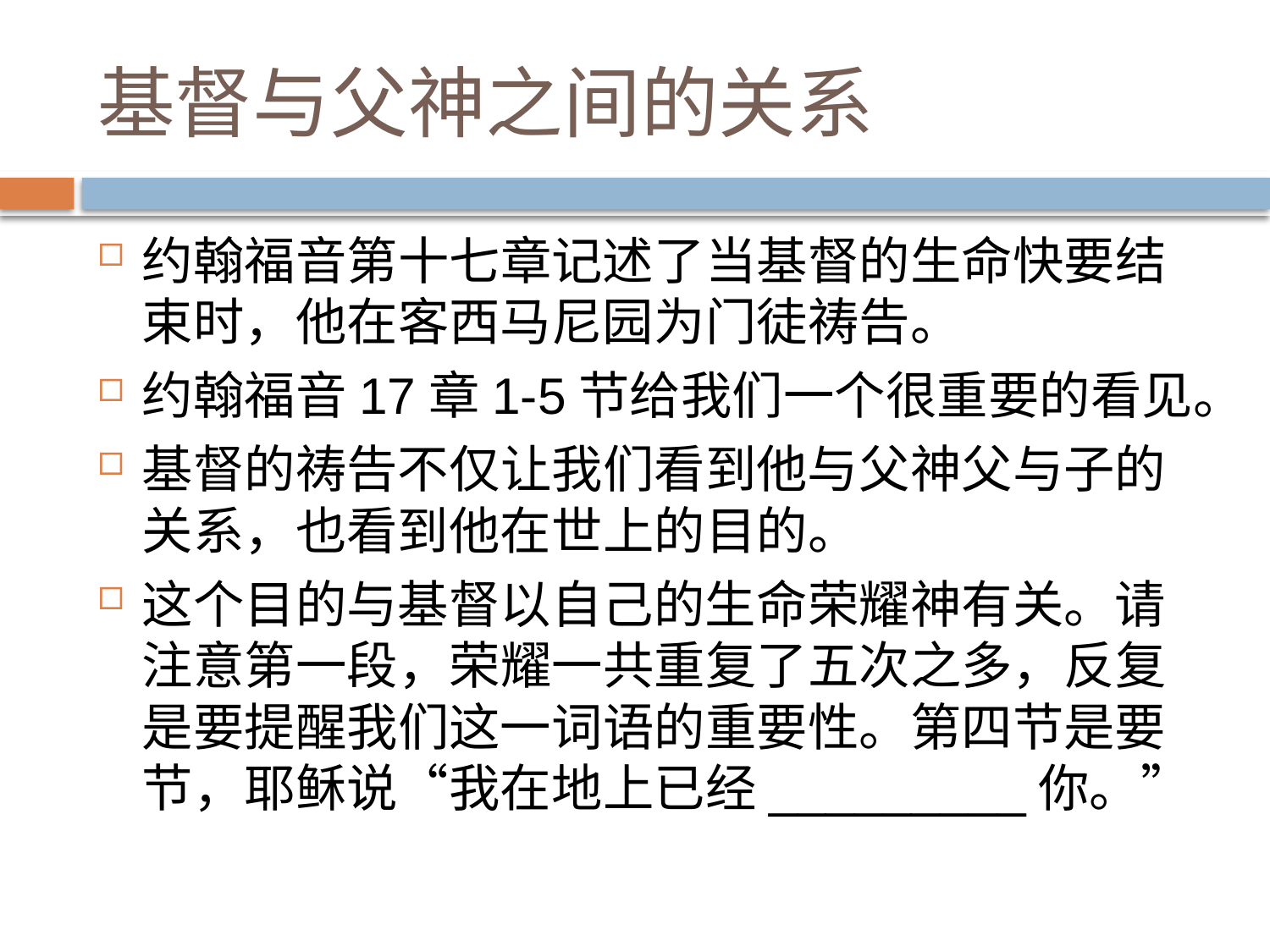

# 基督与父神之间的关系
约翰福音第十七章记述了当基督的生命快要结束时，他在客西马尼园为门徒祷告。
约翰福音17章1-5节给我们一个很重要的看见。
基督的祷告不仅让我们看到他与父神父与子的关系，也看到他在世上的目的。
这个目的与基督以自己的生命荣耀神有关。请注意第一段，荣耀一共重复了五次之多，反复是要提醒我们这一词语的重要性。第四节是要节，耶稣说“我在地上已经_________你。”